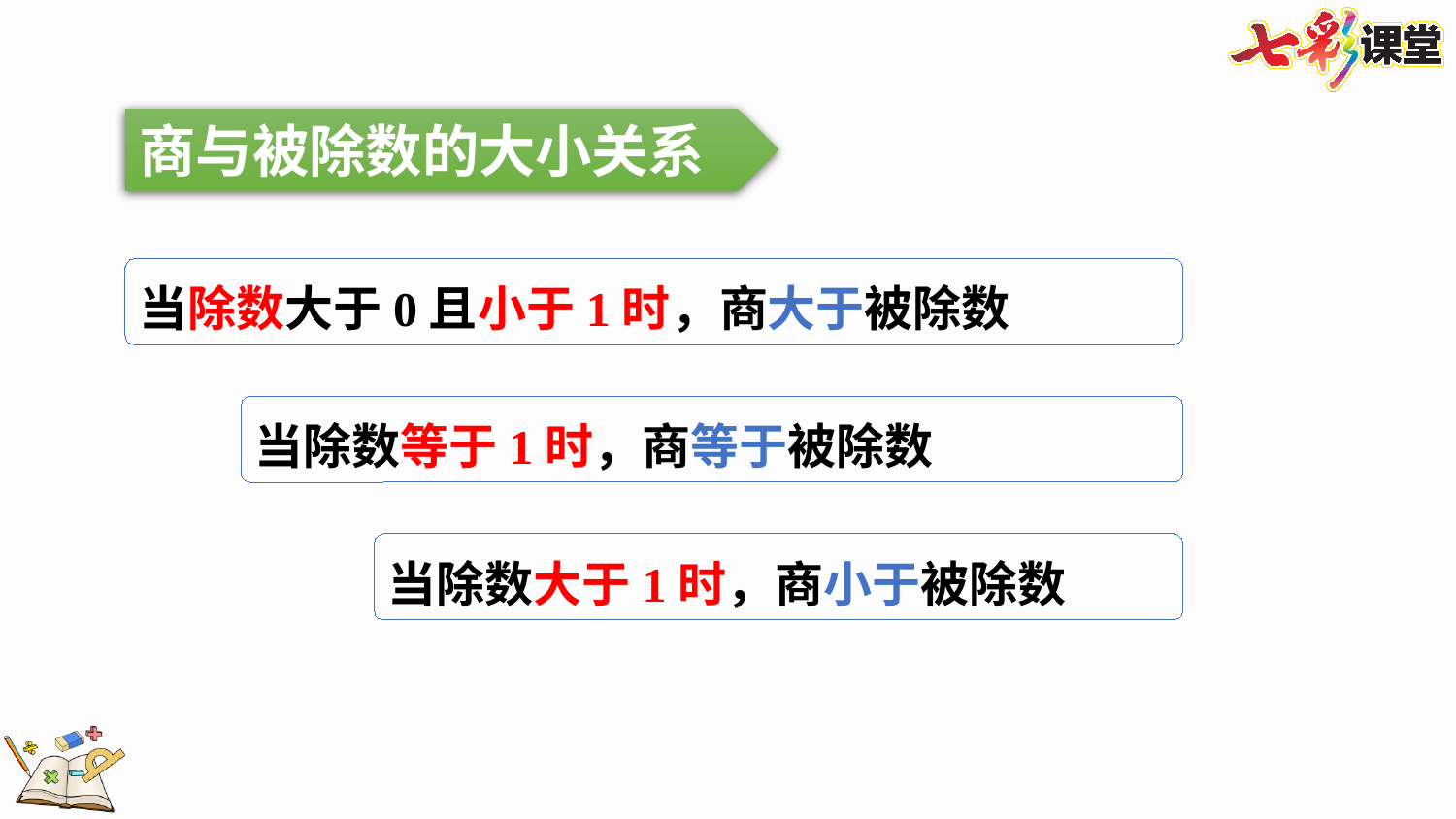

商与被除数的大小关系
当除数大于0且小于1时，商大于被除数
当除数等于1时，商等于被除数
当除数大于1时，商小于被除数